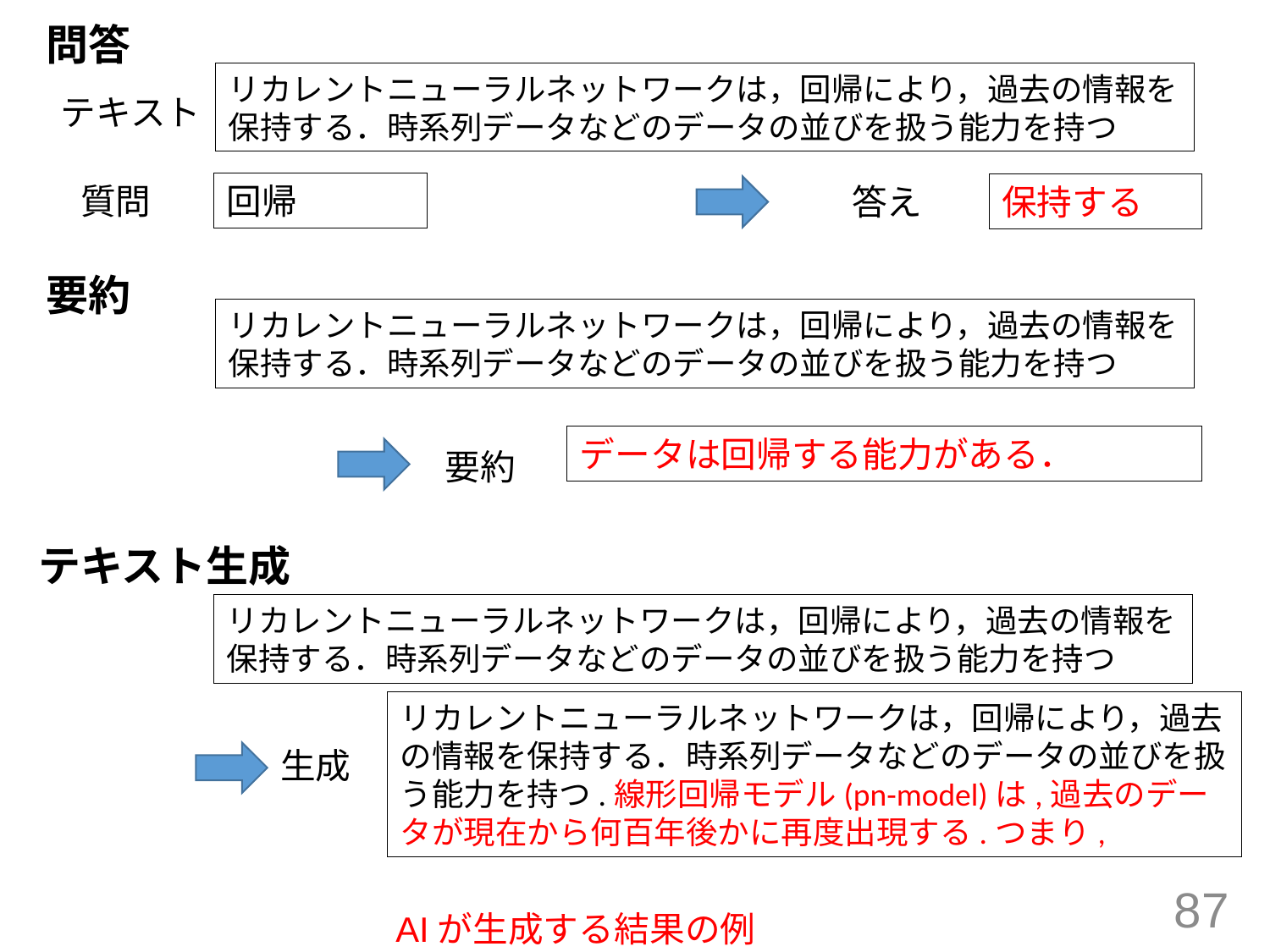

問答
リカレントニューラルネットワークは，回帰により，過去の情報を保持する．時系列データなどのデータの並びを扱う能力を持つ
テキスト
質問
回帰
答え
保持する

要約
リカレントニューラルネットワークは，回帰により，過去の情報を保持する．時系列データなどのデータの並びを扱う能力を持つ
データは回帰する能力がある．
要約

テキスト生成
リカレントニューラルネットワークは，回帰により，過去の情報を保持する．時系列データなどのデータの並びを扱う能力を持つ
リカレントニューラルネットワークは，回帰により，過去の情報を保持する．時系列データなどのデータの並びを扱う能力を持つ.線形回帰モデル(pn-model)は,過去のデータが現在から何百年後かに再度出現する.つまり,
生成

87
AIが生成する結果の例